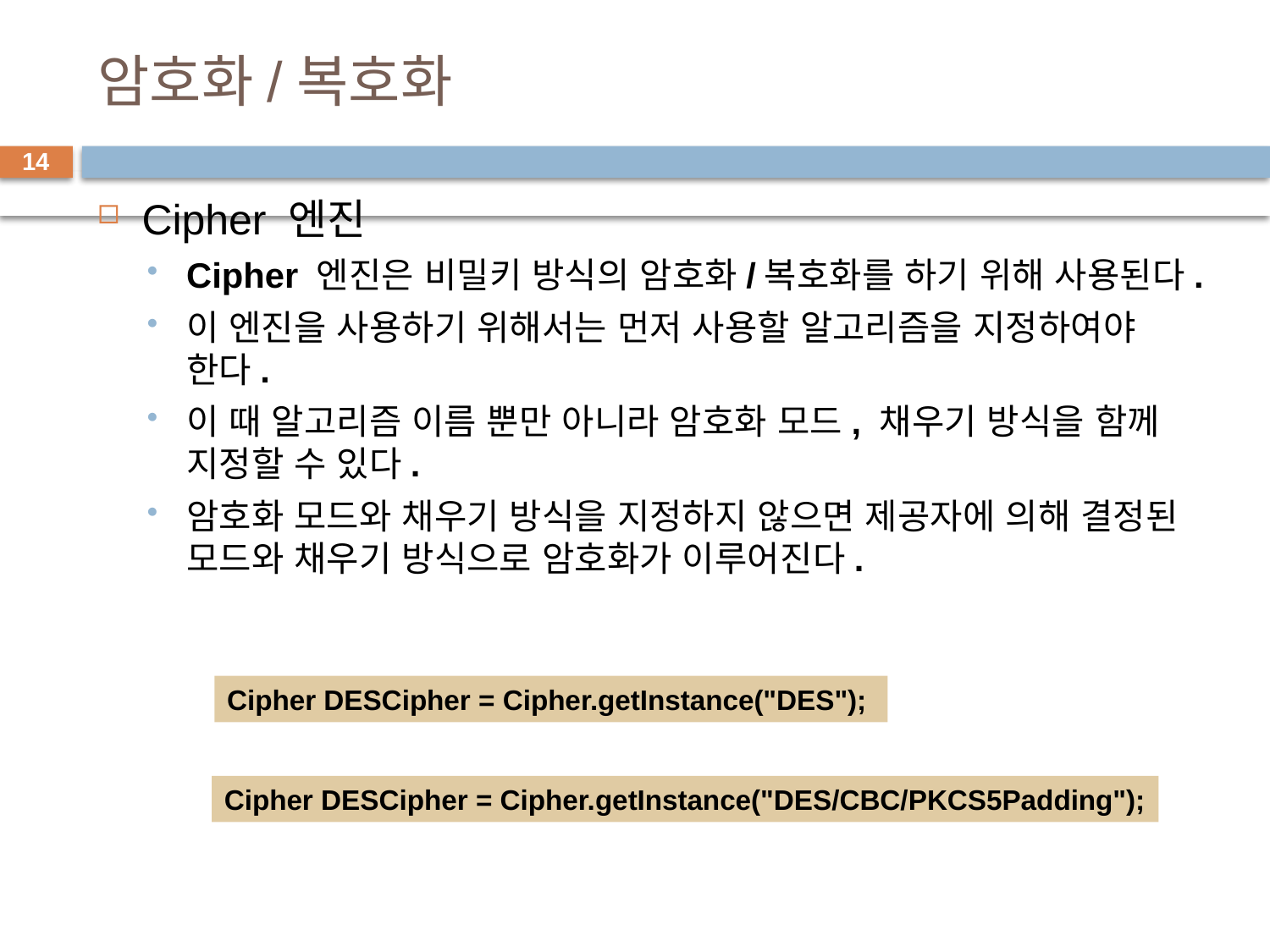

# 암호화/복호화
14
Cipher 엔진
Cipher 엔진은 비밀키 방식의 암호화/복호화를 하기 위해 사용된다.
이 엔진을 사용하기 위해서는 먼저 사용할 알고리즘을 지정하여야 한다.
이 때 알고리즘 이름 뿐만 아니라 암호화 모드, 채우기 방식을 함께 지정할 수 있다.
암호화 모드와 채우기 방식을 지정하지 않으면 제공자에 의해 결정된 모드와 채우기 방식으로 암호화가 이루어진다.
Cipher DESCipher = Cipher.getInstance("DES");
Cipher DESCipher = Cipher.getInstance("DES/CBC/PKCS5Padding");